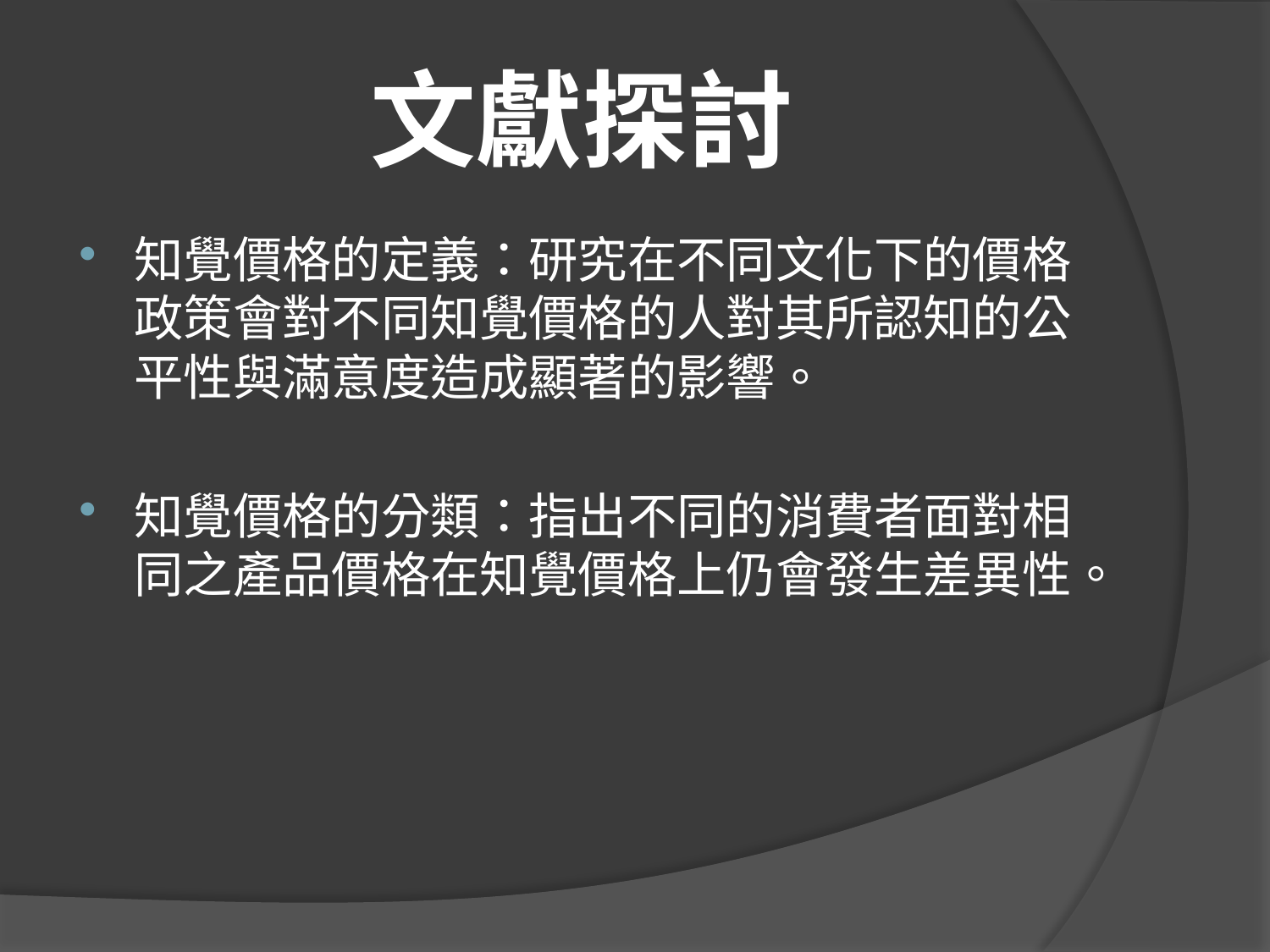

# 文獻探討
知覺價格的定義：研究在不同文化下的價格政策會對不同知覺價格的人對其所認知的公平性與滿意度造成顯著的影響。

知覺價格的分類：指出不同的消費者面對相同之產品價格在知覺價格上仍會發生差異性。